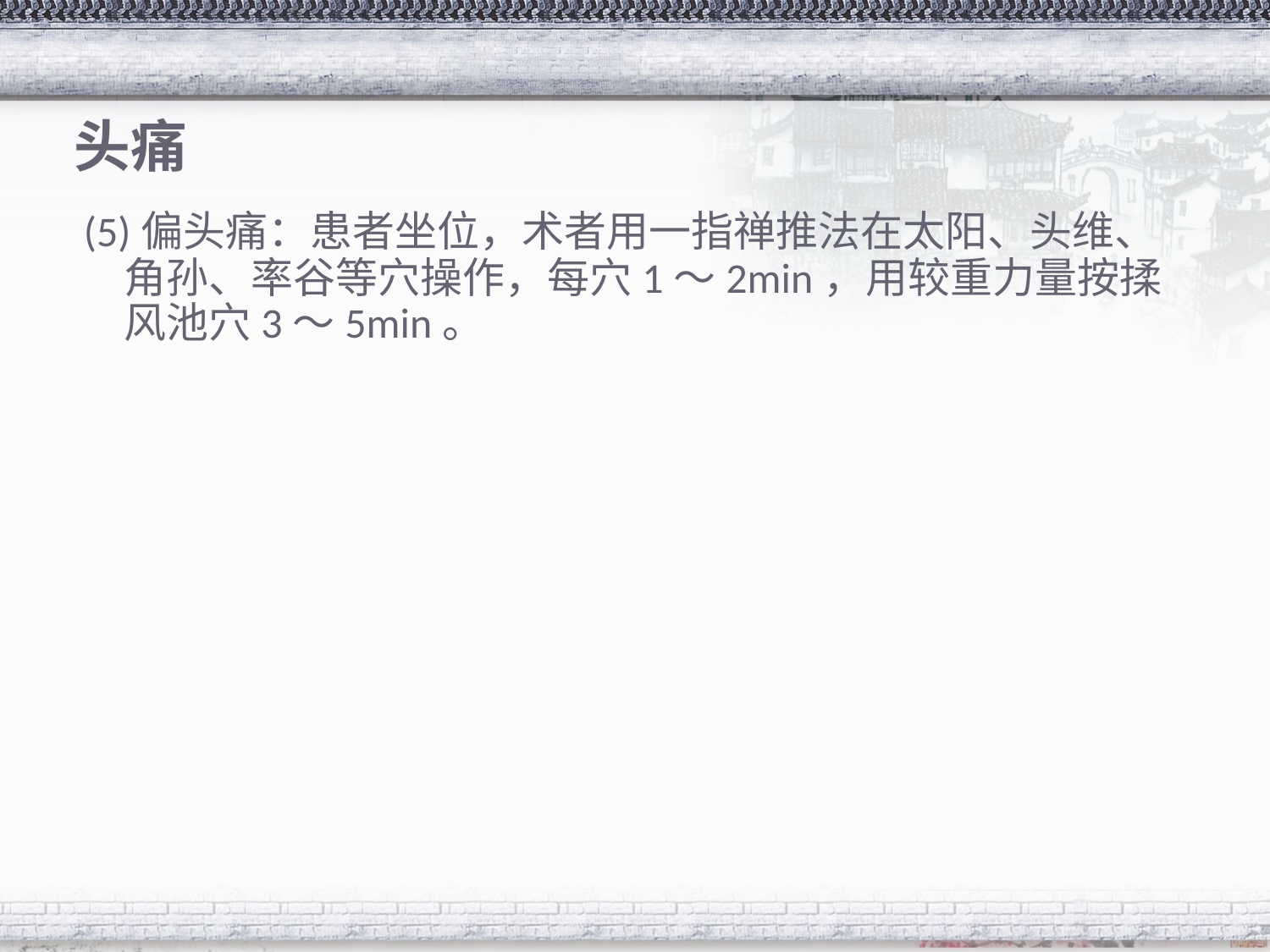

# 头痛
 (5)偏头痛：患者坐位，术者用一指禅推法在太阳、头维、角孙、率谷等穴操作，每穴1～2min，用较重力量按揉风池穴3～5min。